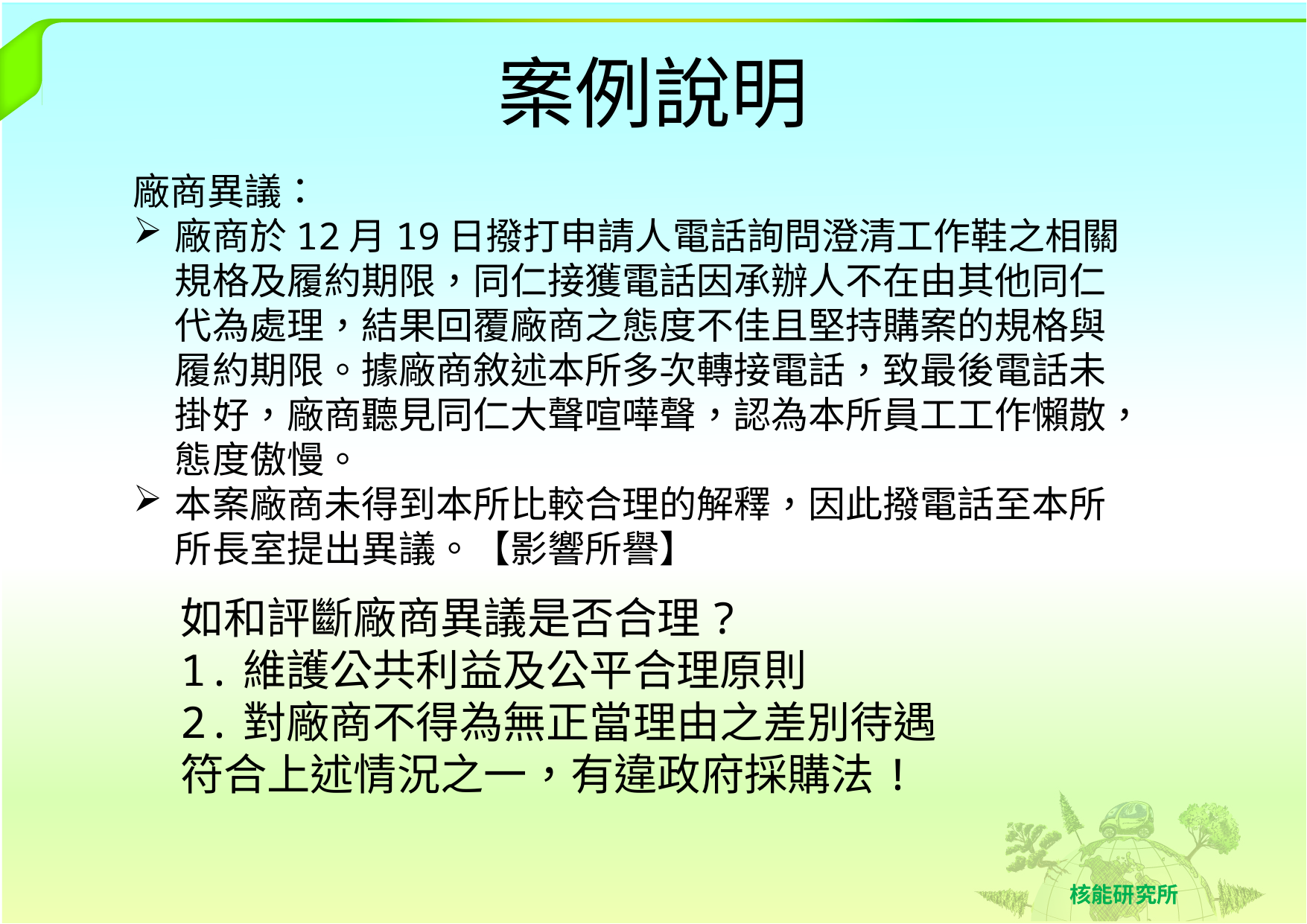

# 案例說明
廠商異議：
廠商於12月19日撥打申請人電話詢問澄清工作鞋之相關規格及履約期限，同仁接獲電話因承辦人不在由其他同仁代為處理，結果回覆廠商之態度不佳且堅持購案的規格與履約期限。據廠商敘述本所多次轉接電話，致最後電話未掛好，廠商聽見同仁大聲喧嘩聲，認為本所員工工作懶散，態度傲慢。
本案廠商未得到本所比較合理的解釋，因此撥電話至本所所長室提出異議。【影響所譽】
如和評斷廠商異議是否合理?
1.維護公共利益及公平合理原則
2.對廠商不得為無正當理由之差別待遇
符合上述情況之一，有違政府採購法!